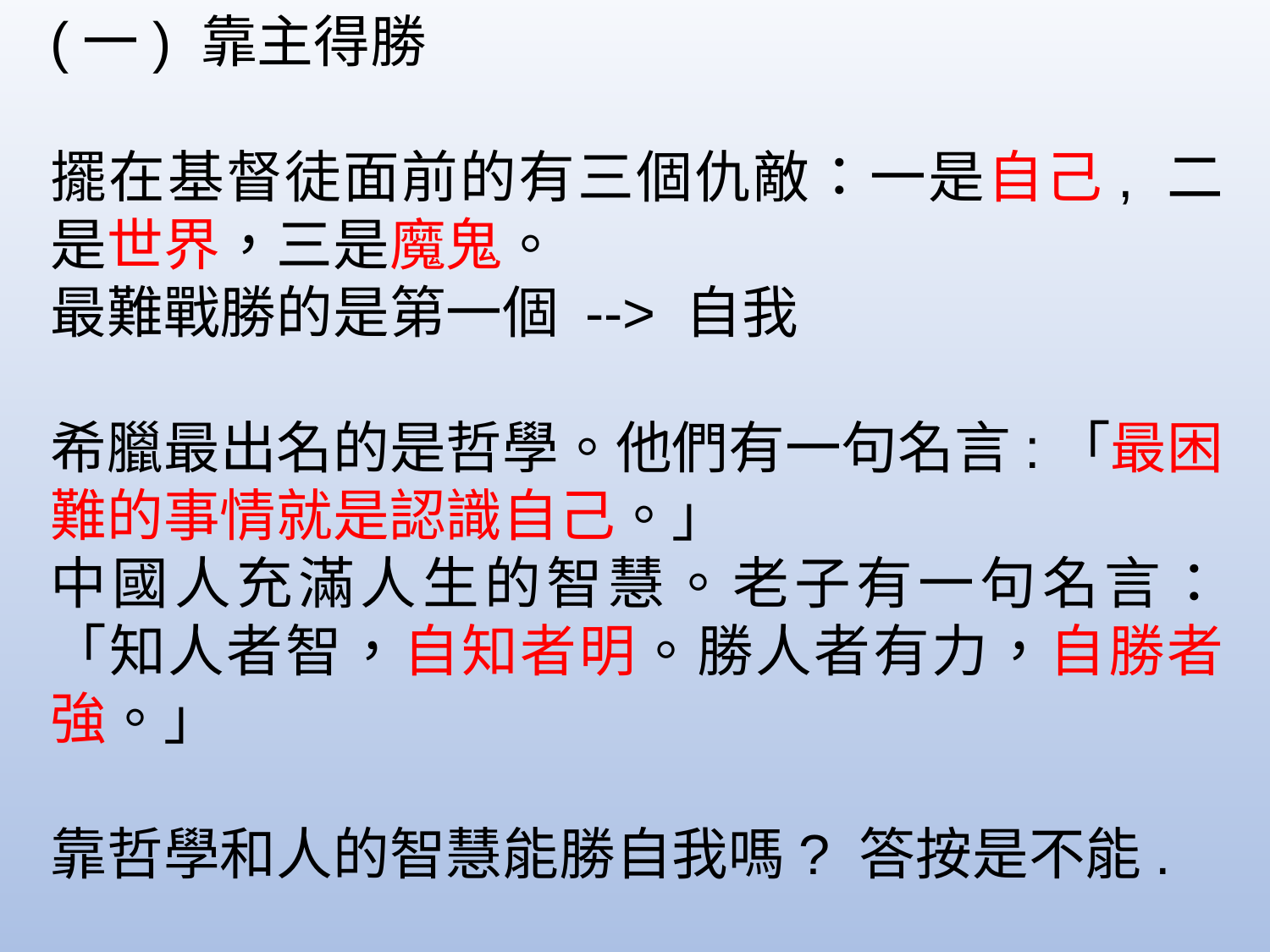

(一) 靠主得勝

擺在基督徒面前的有三個仇敵：一是自己, 二是世界，三是魔鬼。
最難戰勝的是第一個 --> 自我

希臘最出名的是哲學。他們有一句名言:「最困難的事情就是認識自己。」
中國人充滿人生的智慧。老子有一句名言：「知人者智，自知者明。勝人者有力，自勝者強。」

靠哲學和人的智慧能勝自我嗎? 答按是不能.